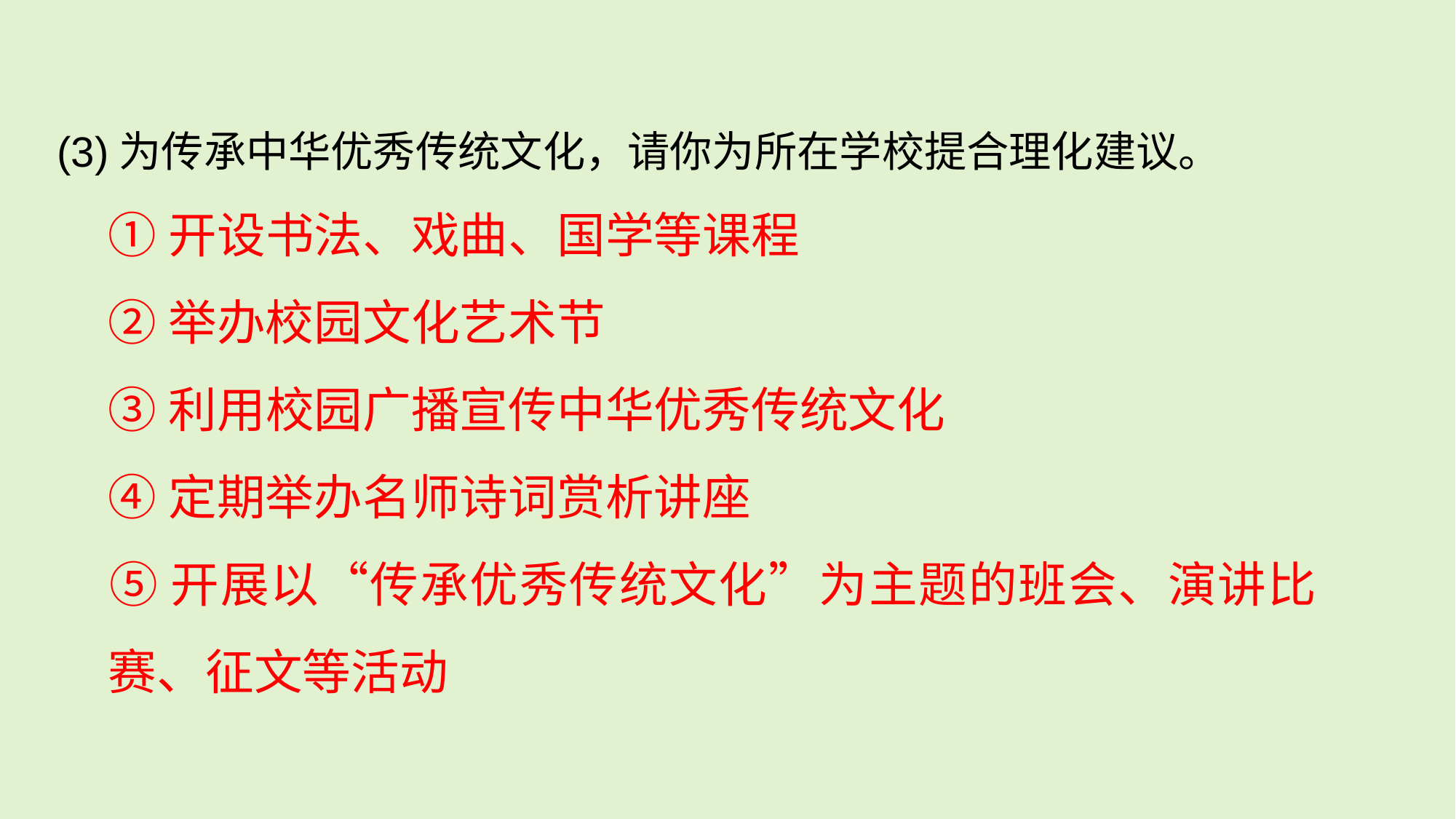

(3)为传承中华优秀传统文化，请你为所在学校提合理化建议。
	①开设书法、戏曲、国学等课程
	②举办校园文化艺术节
	③利用校园广播宣传中华优秀传统文化
	④定期举办名师诗词赏析讲座
	⑤开展以“传承优秀传统文化”为主题的班会、演讲比赛、征文等活动